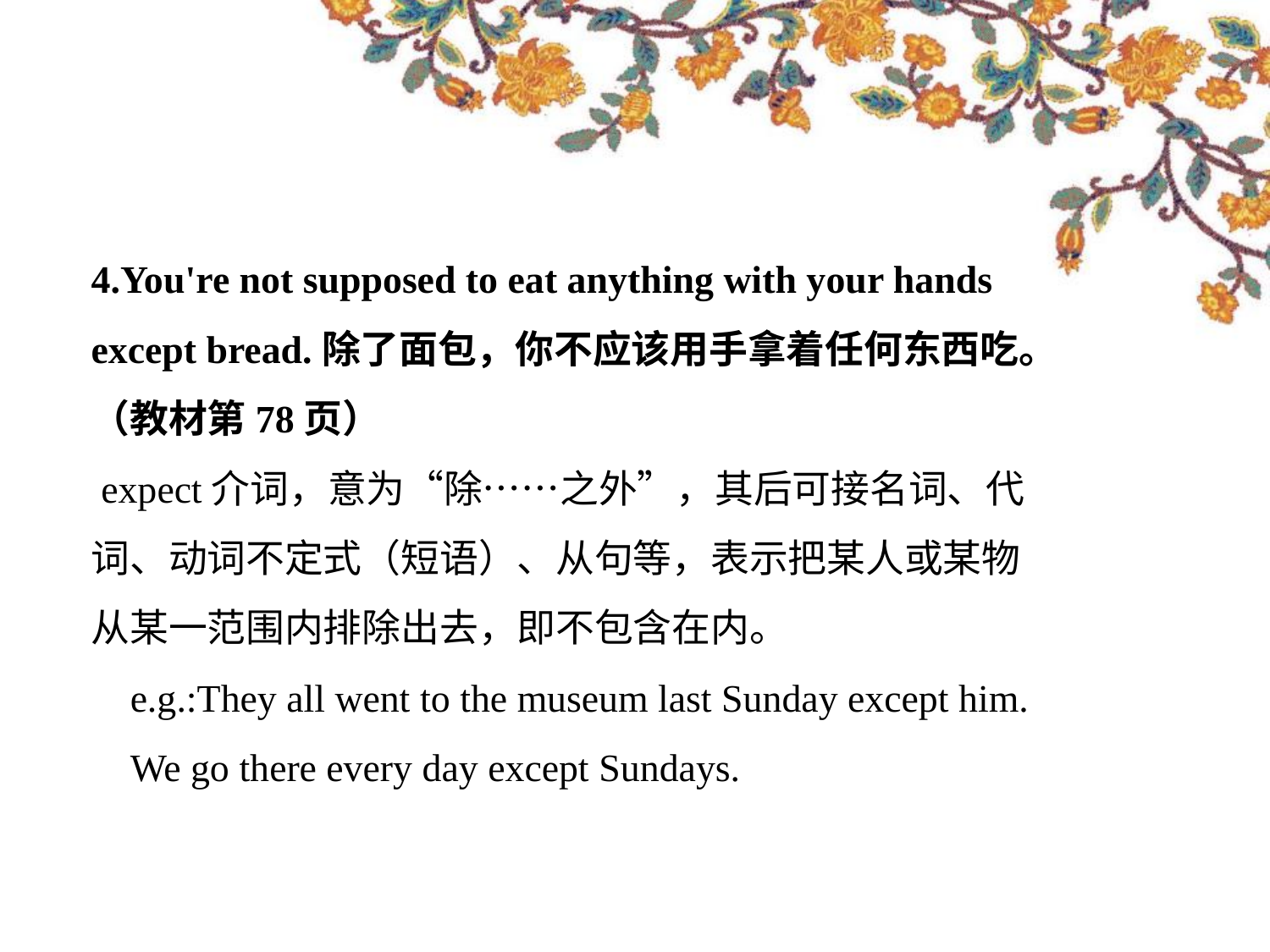

4.You're not supposed to eat anything with your hands
except bread.除了面包，你不应该用手拿着任何东西吃。（教材第78页）
 expect介词，意为“除……之外”，其后可接名词、代词、动词不定式（短语）、从句等，表示把某人或某物从某一范围内排除出去，即不包含在内。
    e.g.:They all went to the museum last Sunday except him.
    We go there every day except Sundays.